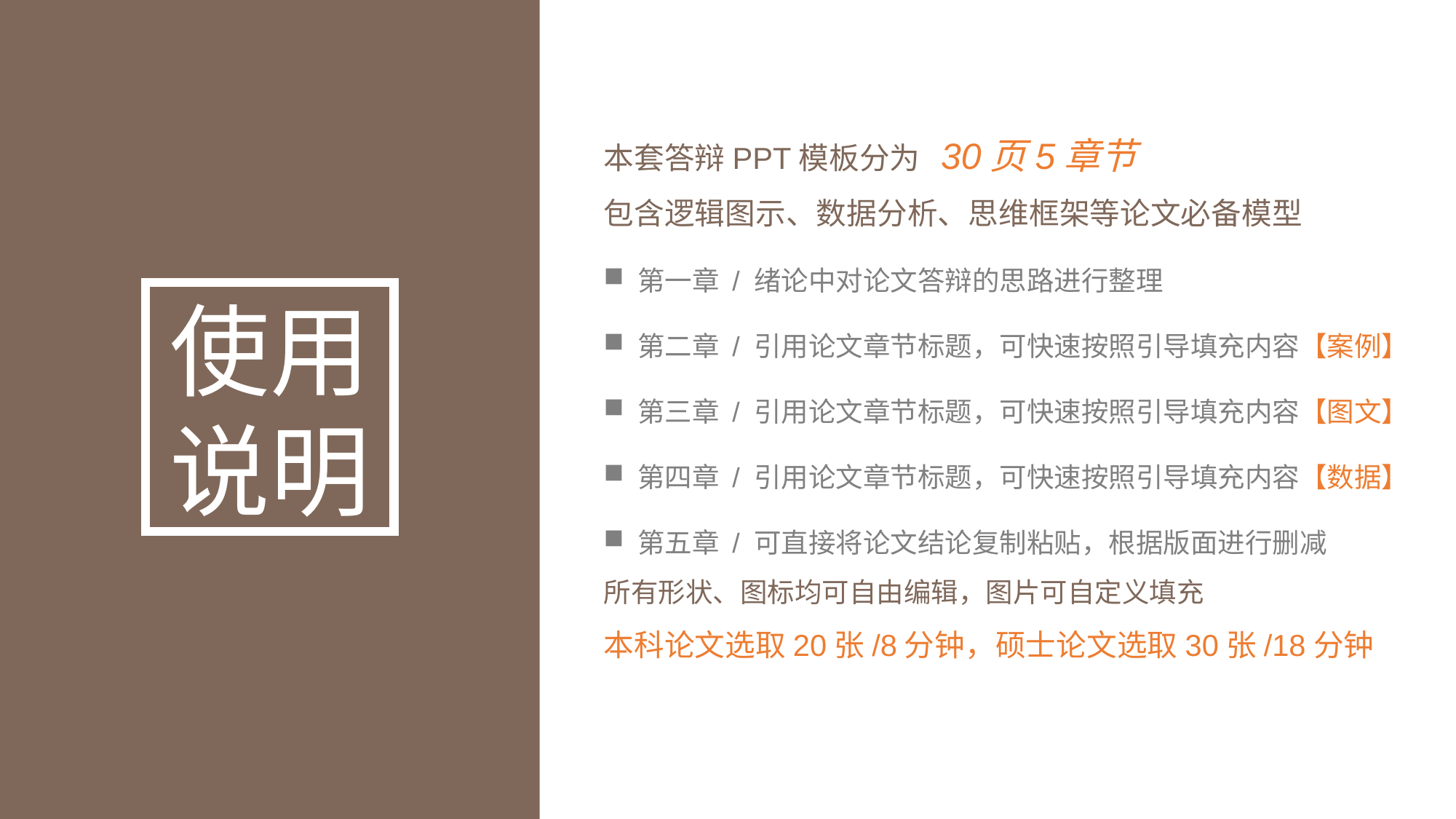

本套答辩PPT模板分为  30页5章节
包含逻辑图示、数据分析、思维框架等论文必备模型
第一章 / 绪论中对论文答辩的思路进行整理
第二章 / 引用论文章节标题，可快速按照引导填充内容【案例】
第三章 / 引用论文章节标题，可快速按照引导填充内容【图文】
第四章 / 引用论文章节标题，可快速按照引导填充内容【数据】
第五章 / 可直接将论文结论复制粘贴，根据版面进行删减
所有形状、图标均可自由编辑，图片可自定义填充
本科论文选取20张/8分钟，硕士论文选取30张/18分钟

使用
说明